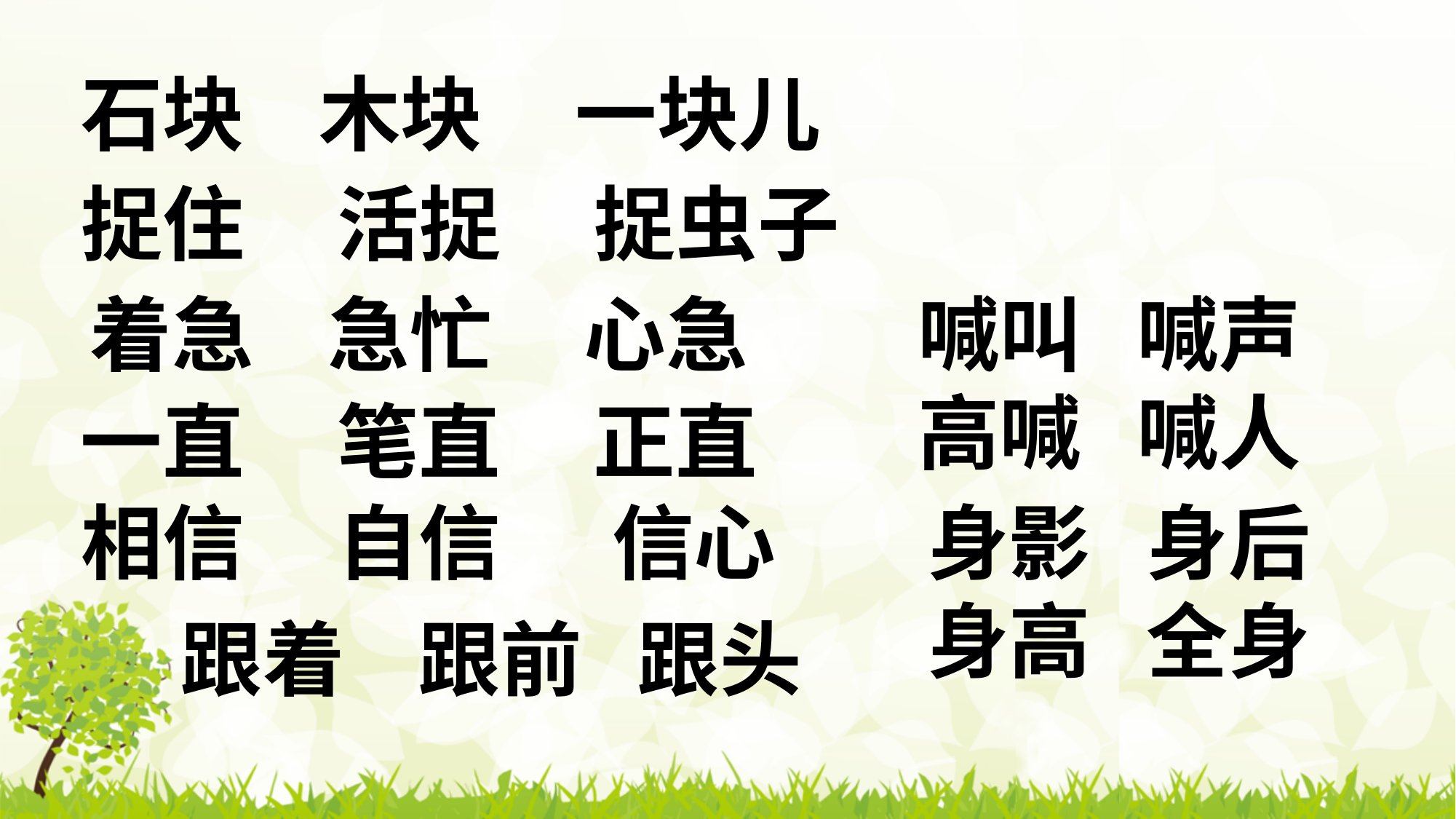

石块    木块     一块儿
捉住     活捉     捉虫子
着急    急忙     心急
喊叫   喊声
高喊   喊人
一直     笔直     正直
相信     自信      信心
身影   身后
身高   全身
跟着    跟前   跟头